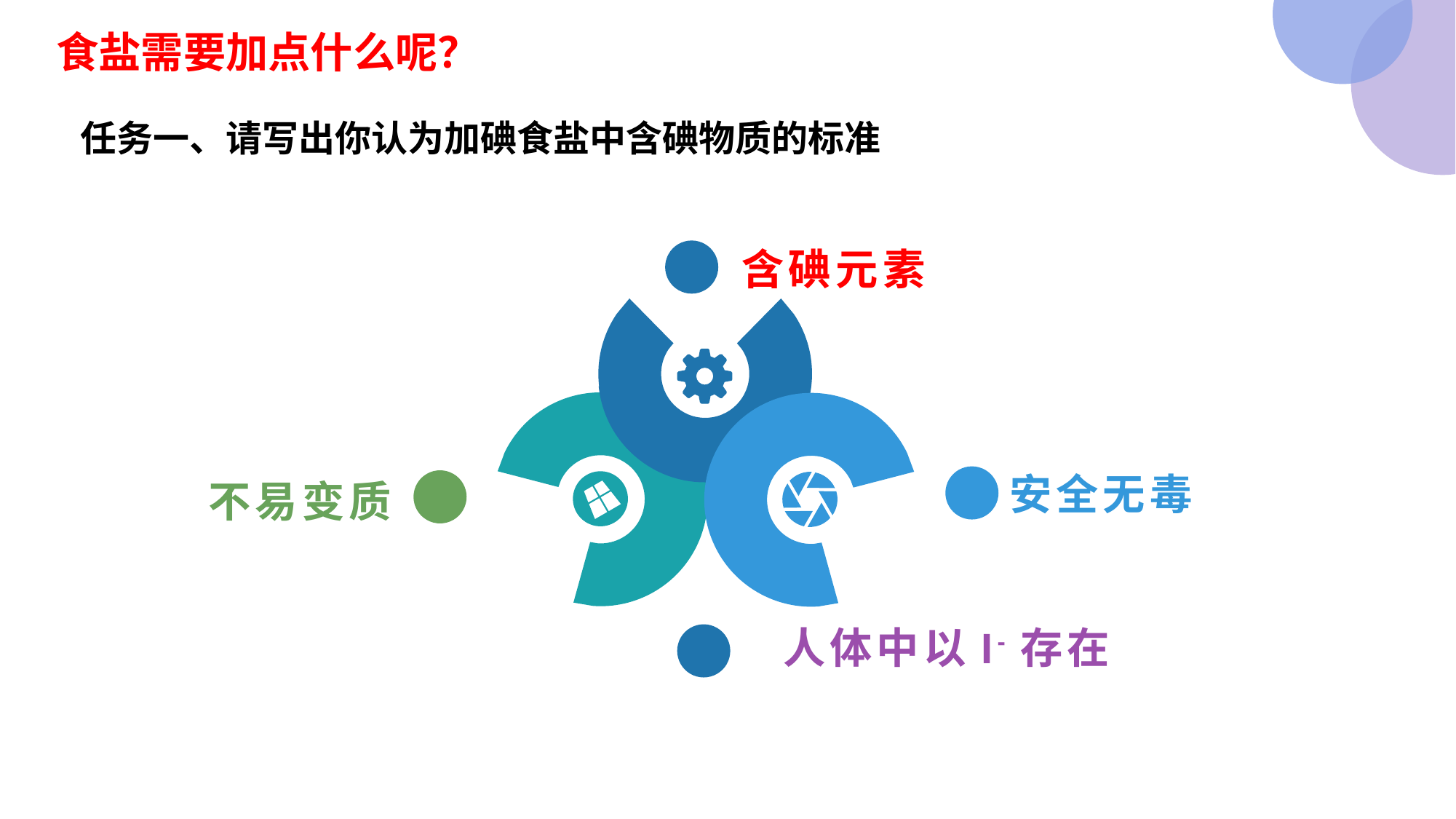

食盐需要加点什么呢？
任务一、请写出你认为加碘食盐中含碘物质的标准

含碘元素

安全无毒

不易变质

人体中以I-存在